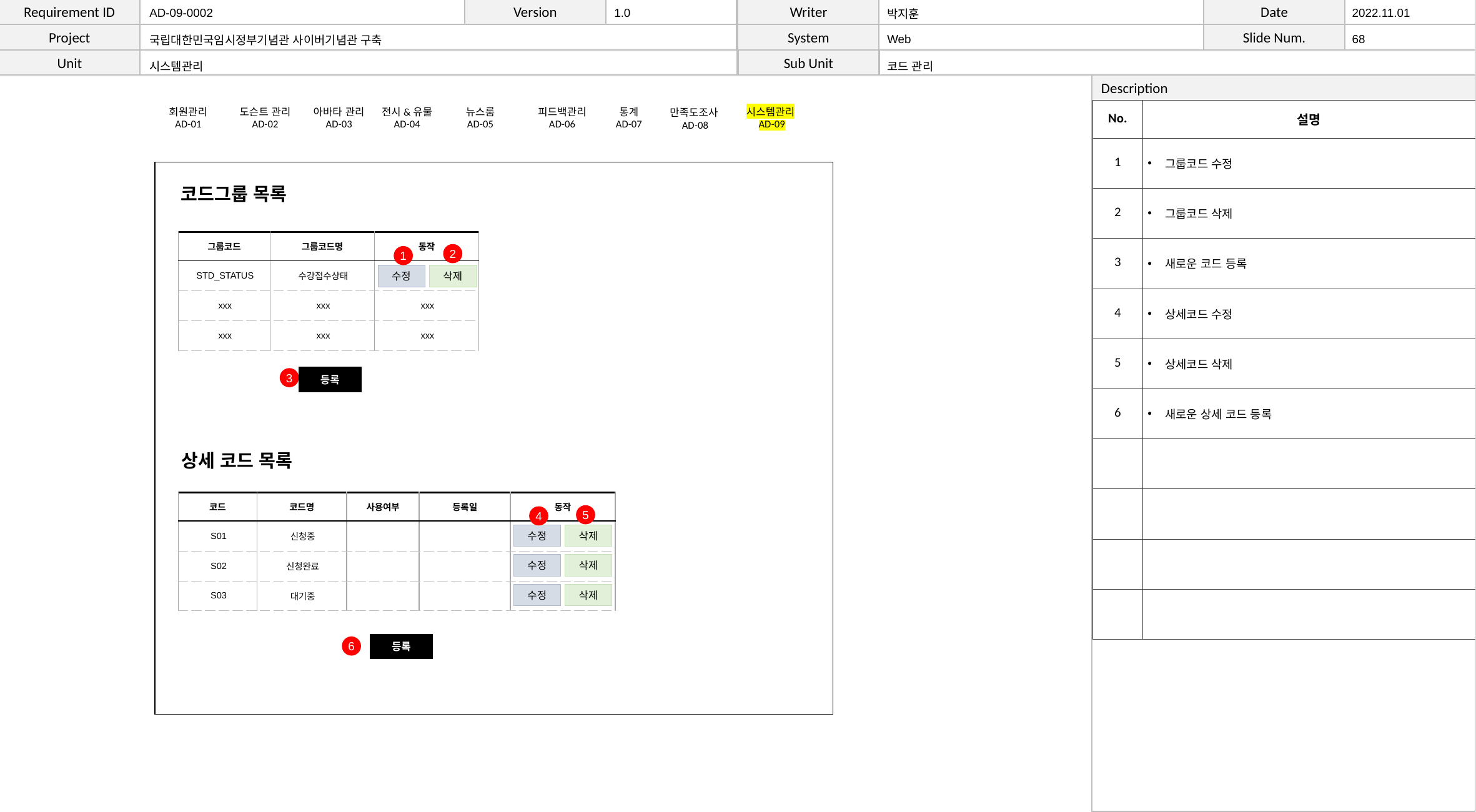

|  | AD-09-0002 |  | 1.0 |  | 박지훈 |  | 2022.11.01 |
| --- | --- | --- | --- | --- | --- | --- | --- |
|  | 국립대한민국임시정부기념관 사이버기념관 구축 |  |  |  | Web |  | 68 |
|  | 시스템관리 |  |  |  | 코드 관리 |  |  |
아바타 관리
AD-03
회원관리
AD-01
도슨트 관리
AD-02
뉴스룸
AD-05
피드백관리
AD-06
통계
AD-07
전시&유물
AD-04
시스템관리AD-09
만족도조사AD-08
| No. | 설명 |
| --- | --- |
| 1 | 그룹코드 수정 |
| 2 | 그룹코드 삭제 |
| 3 | 새로운 코드 등록 |
| 4 | 상세코드 수정 |
| 5 | 상세코드 삭제 |
| 6 | 새로운 상세 코드 등록 |
|  |  |
|  |  |
|  |  |
|  |  |

코드그룹 목록
| 그룹코드 | 그룹코드명 | 동작 |
| --- | --- | --- |
| STD\_STATUS | 수강접수상태 |  |
| xxx | xxx | xxx |
| xxx | xxx | xxx |
2
1
수정
삭제
등록
3
상세 코드 목록
| 코드 | 코드명 | 사용여부 | 등록일 | 동작 |
| --- | --- | --- | --- | --- |
| S01 | 신청중 |  |  |  |
| S02 | 신청완료 |  |  |  |
| S03 | 대기중 |  |  |  |
5
4
수정
삭제
수정
삭제
수정
삭제
등록
6